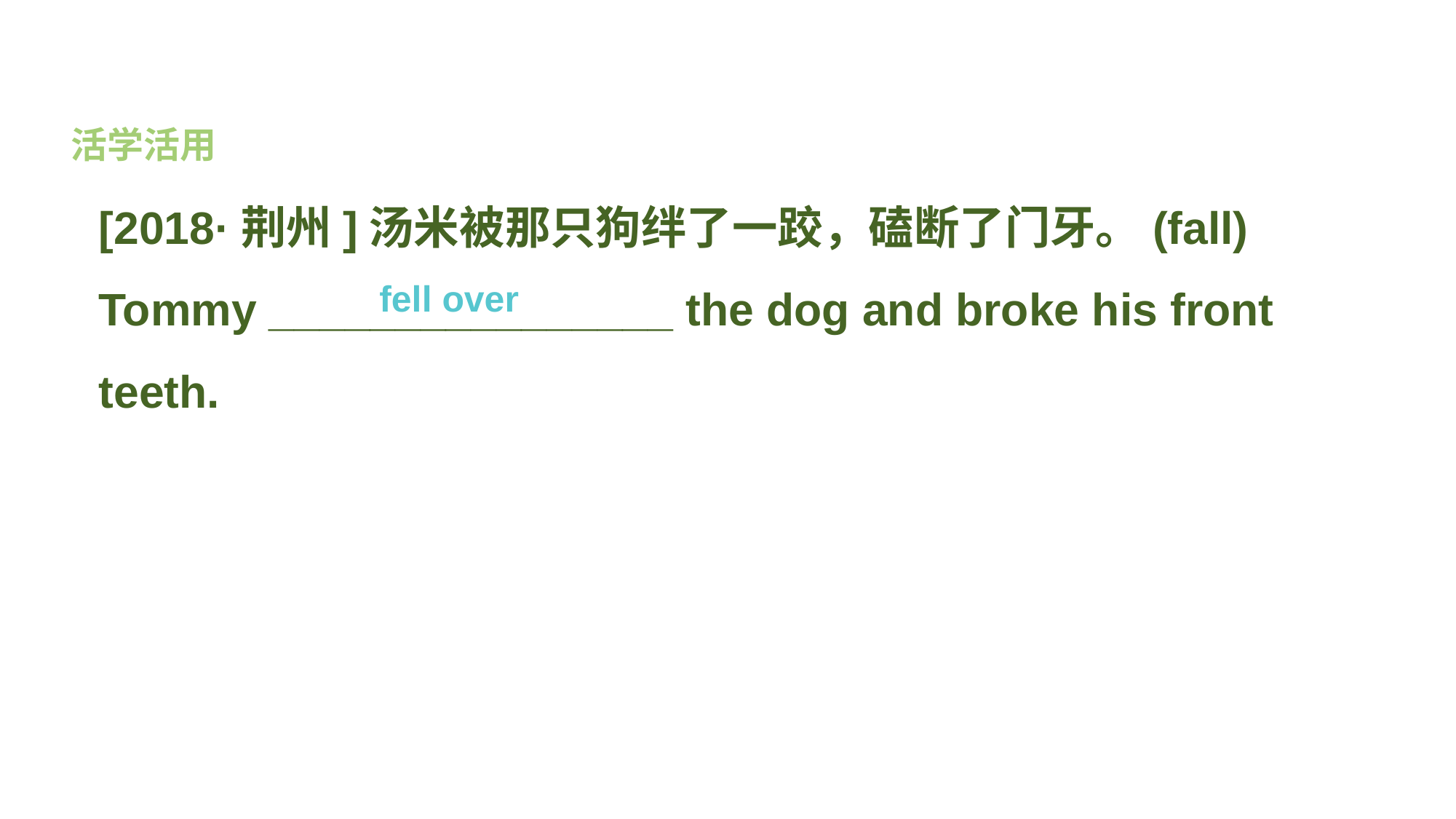

活学活用
[2018·荆州]汤米被那只狗绊了一跤，磕断了门牙。(fall)
Tommy ________________ the dog and broke his front teeth.
fell over